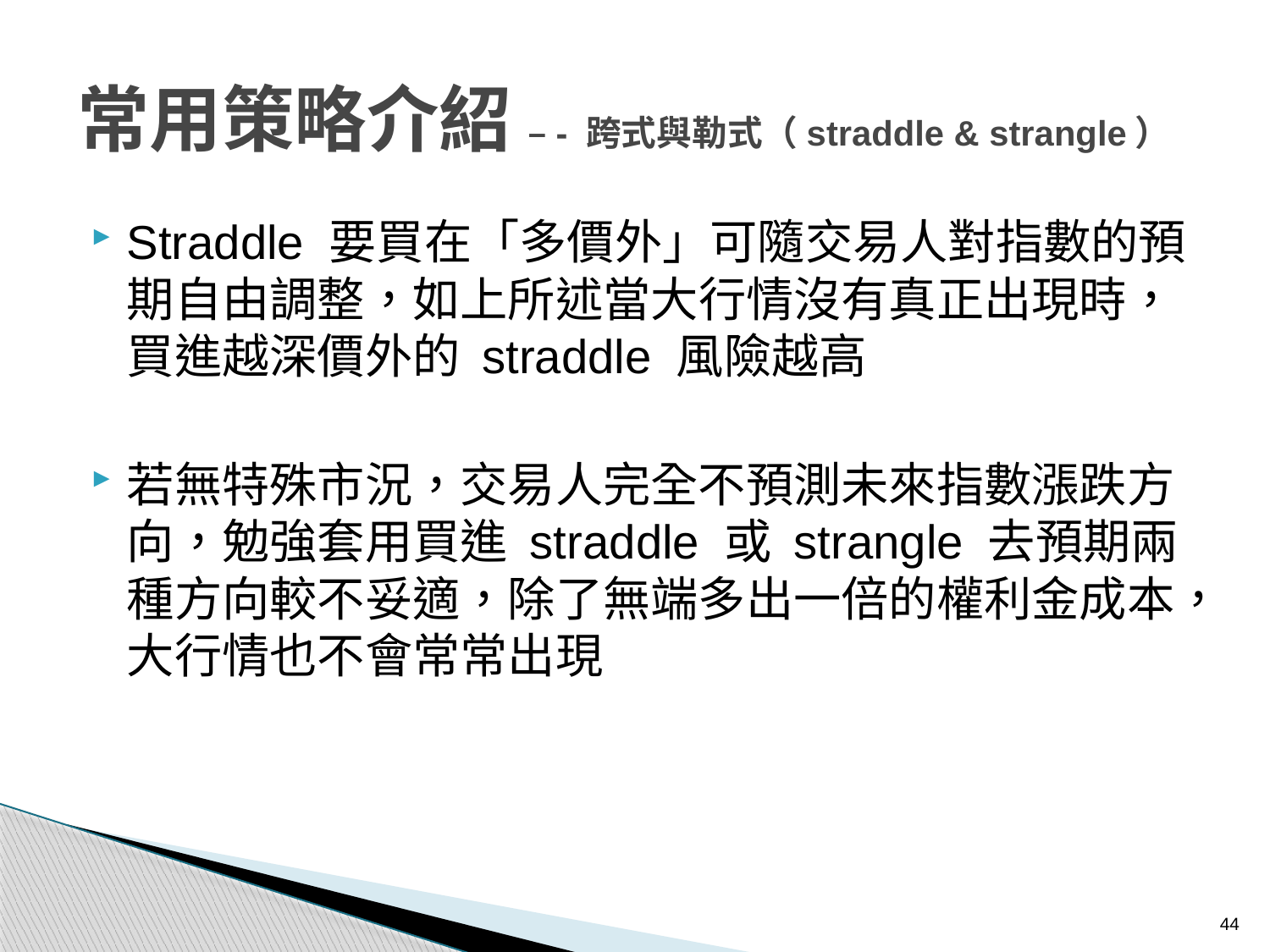

常用策略介紹 –- 跨式與勒式（straddle & strangle）
Straddle 要買在「多價外」可隨交易人對指數的預期自由調整，如上所述當大行情沒有真正出現時，買進越深價外的 straddle 風險越高

若無特殊市況，交易人完全不預測未來指數漲跌方向，勉強套用買進 straddle 或 strangle 去預期兩種方向較不妥適，除了無端多出一倍的權利金成本，大行情也不會常常出現
44